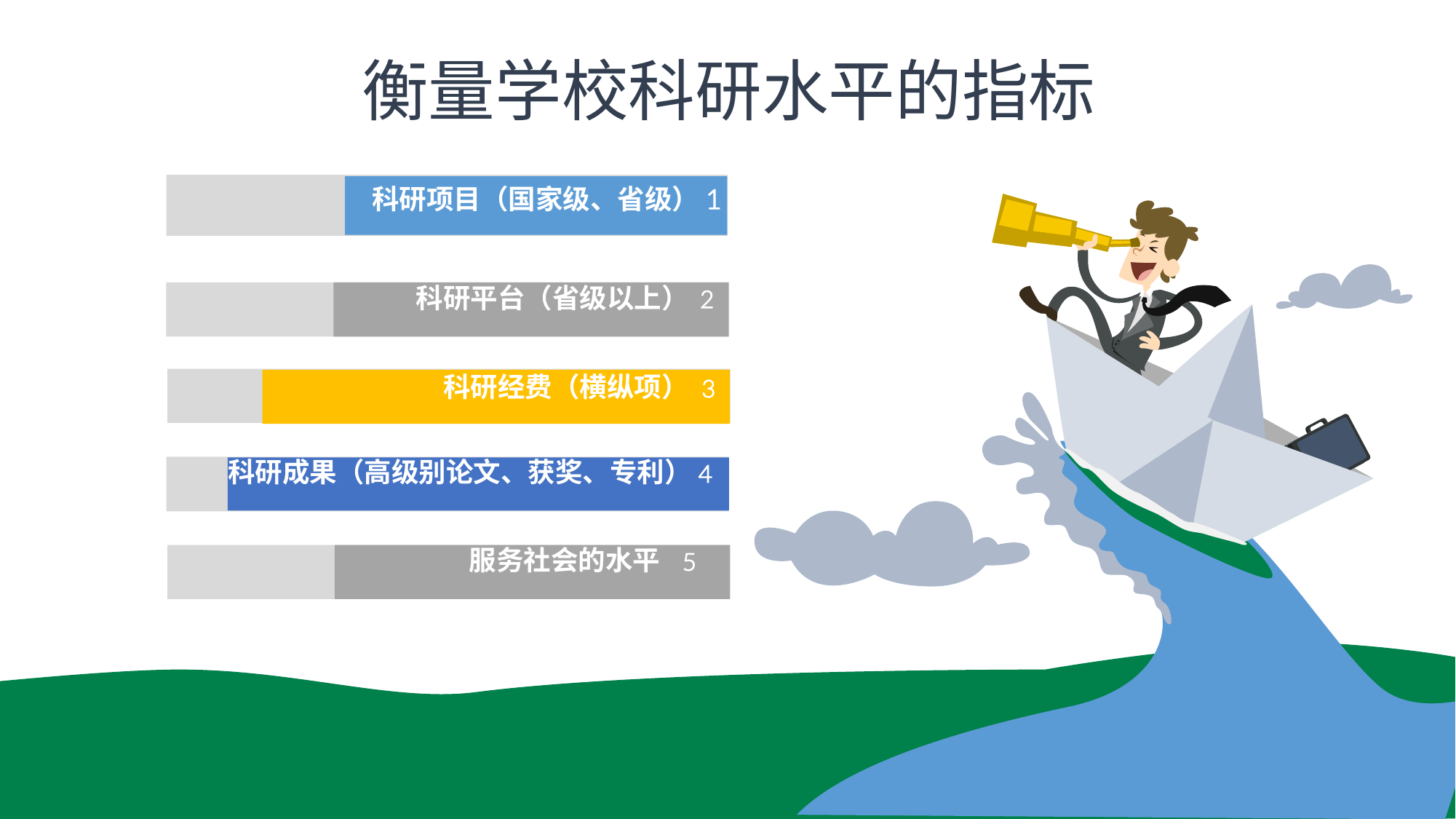

# 衡量学校科研水平的指标

科研项目（国家级、省级）1

科研平台（省级以上） 2

科研经费（横纵项） 3

   科研成果（高级别论文、获奖、专利）4

     服务社会的水平   5

8